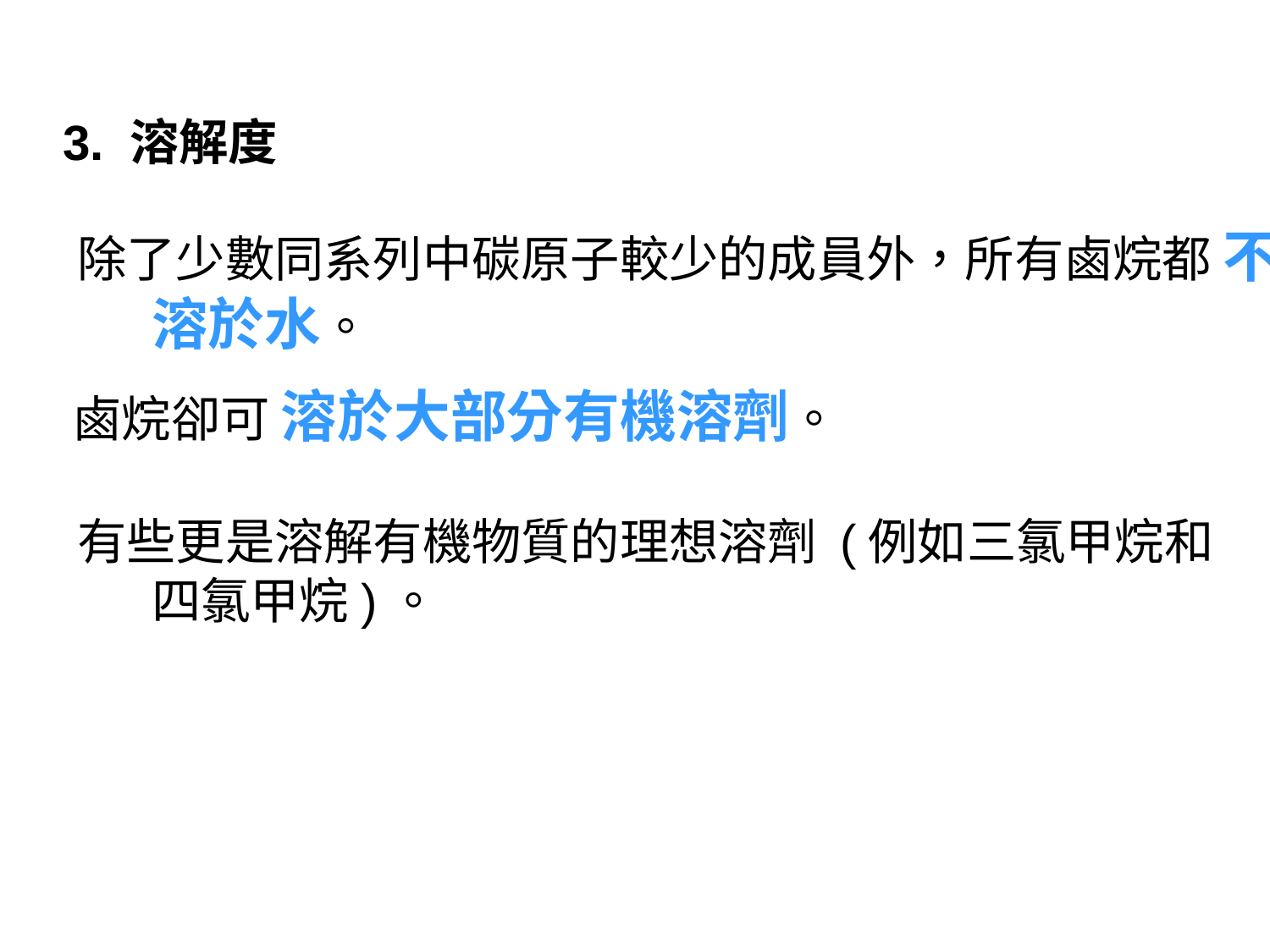

3. 溶解度
除了少數同系列中碳原子較少的成員外，所有鹵烷都 不溶於水。
鹵烷卻可 溶於大部分有機溶劑。
有些更是溶解有機物質的理想溶劑 (例如三氯甲烷和四氯甲烷)。